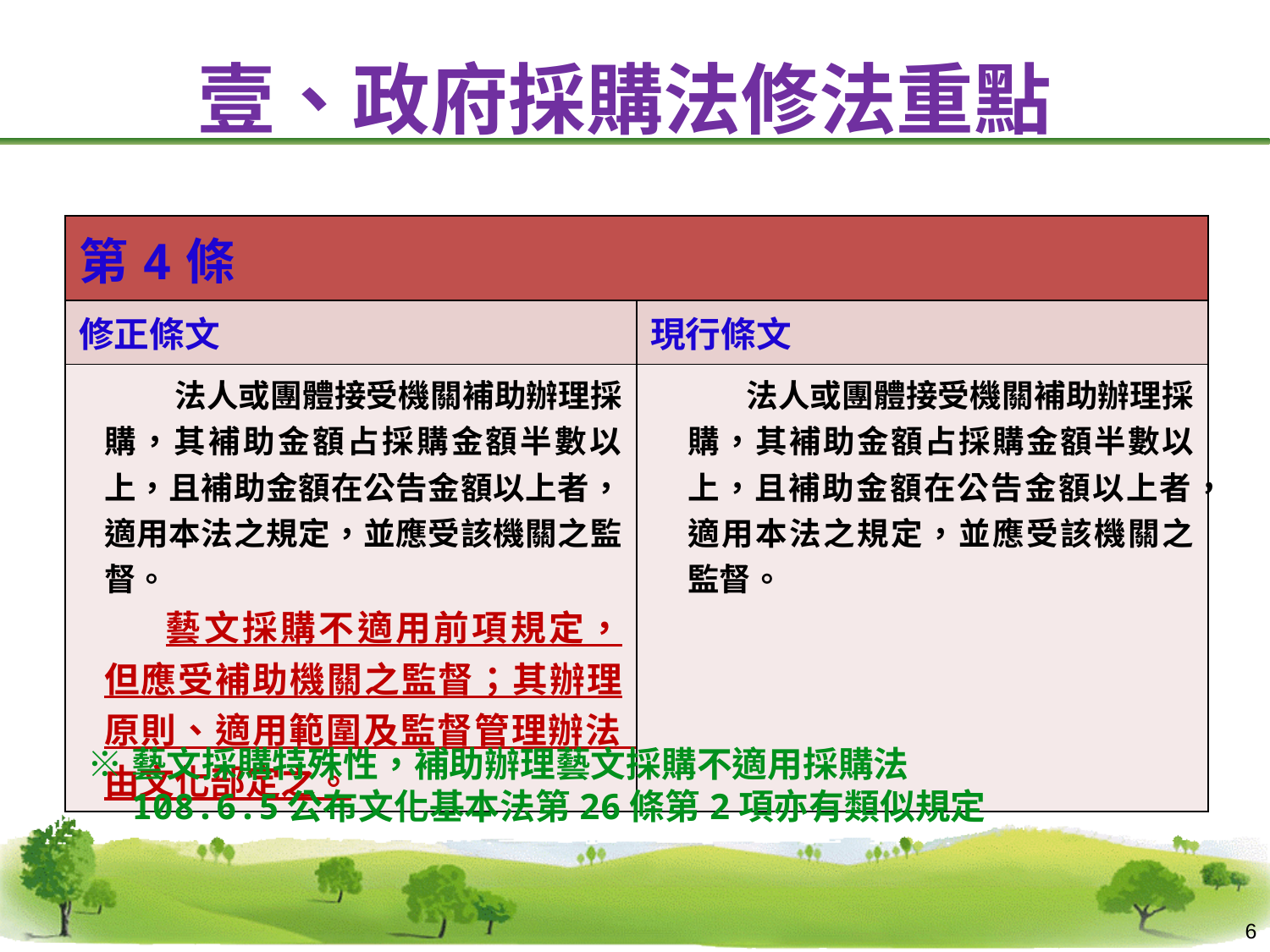

# 壹、政府採購法修法重點
| 第4條 |  |
| --- | --- |
| 修正條文 | 現行條文 |
| 法人或團體接受機關補助辦理採購，其補助金額占採購金額半數以上，且補助金額在公告金額以上者，適用本法之規定，並應受該機關之監督。 藝文採購不適用前項規定，但應受補助機關之監督；其辦理原則、適用範圍及監督管理辦法，由文化部定之。 | 法人或團體接受機關補助辦理採購，其補助金額占採購金額半數以上，且補助金額在公告金額以上者，適用本法之規定，並應受該機關之監督。 |
※藝文採購特殊性，補助辦理藝文採購不適用採購法
　108.6.5公布文化基本法第26條第2項亦有類似規定
6